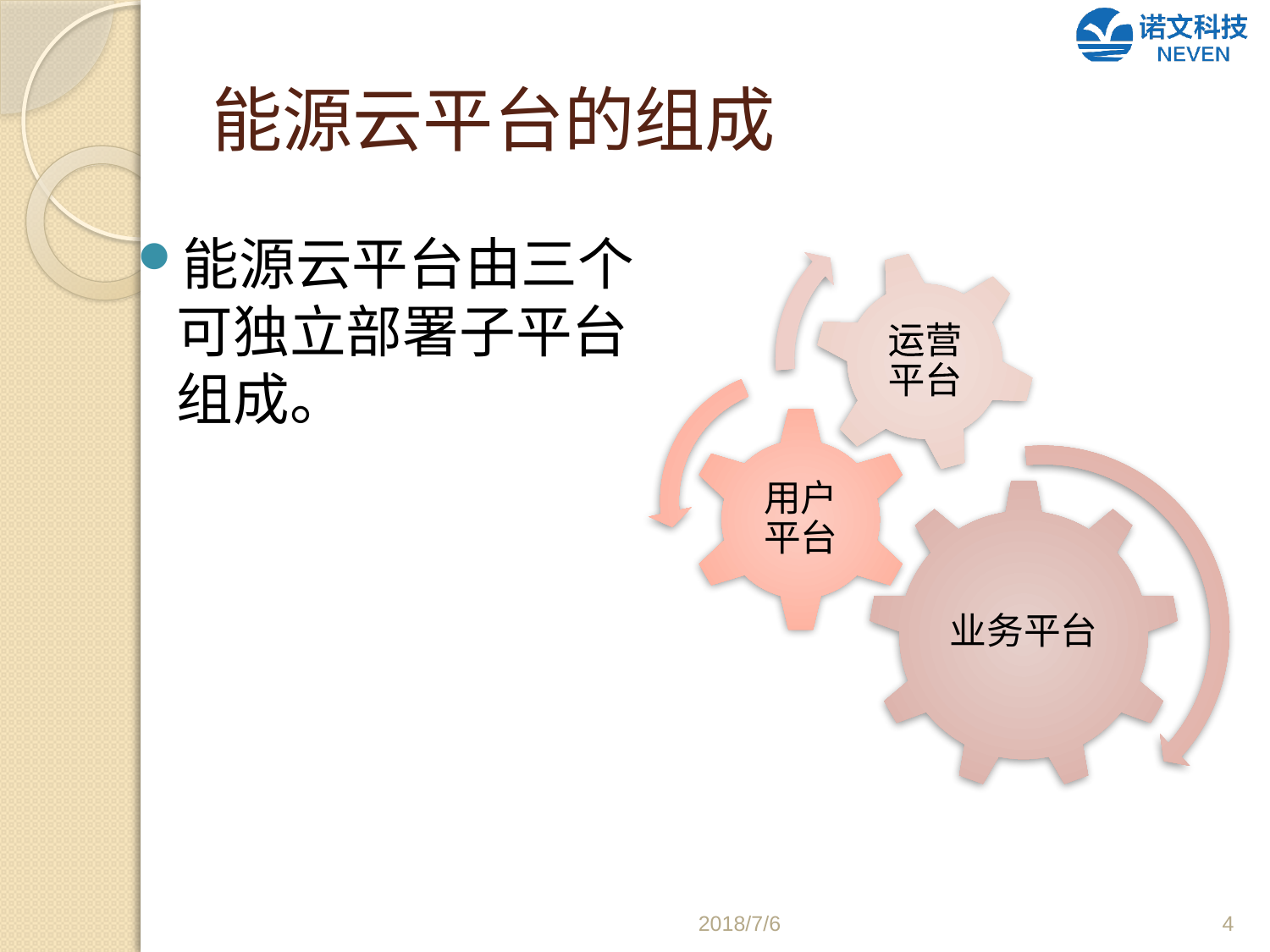

# 能源云平台的组成

能源云平台由三个可独立部署子平台组成。
业务平台
用户平台
运营平台
2018/7/6
4